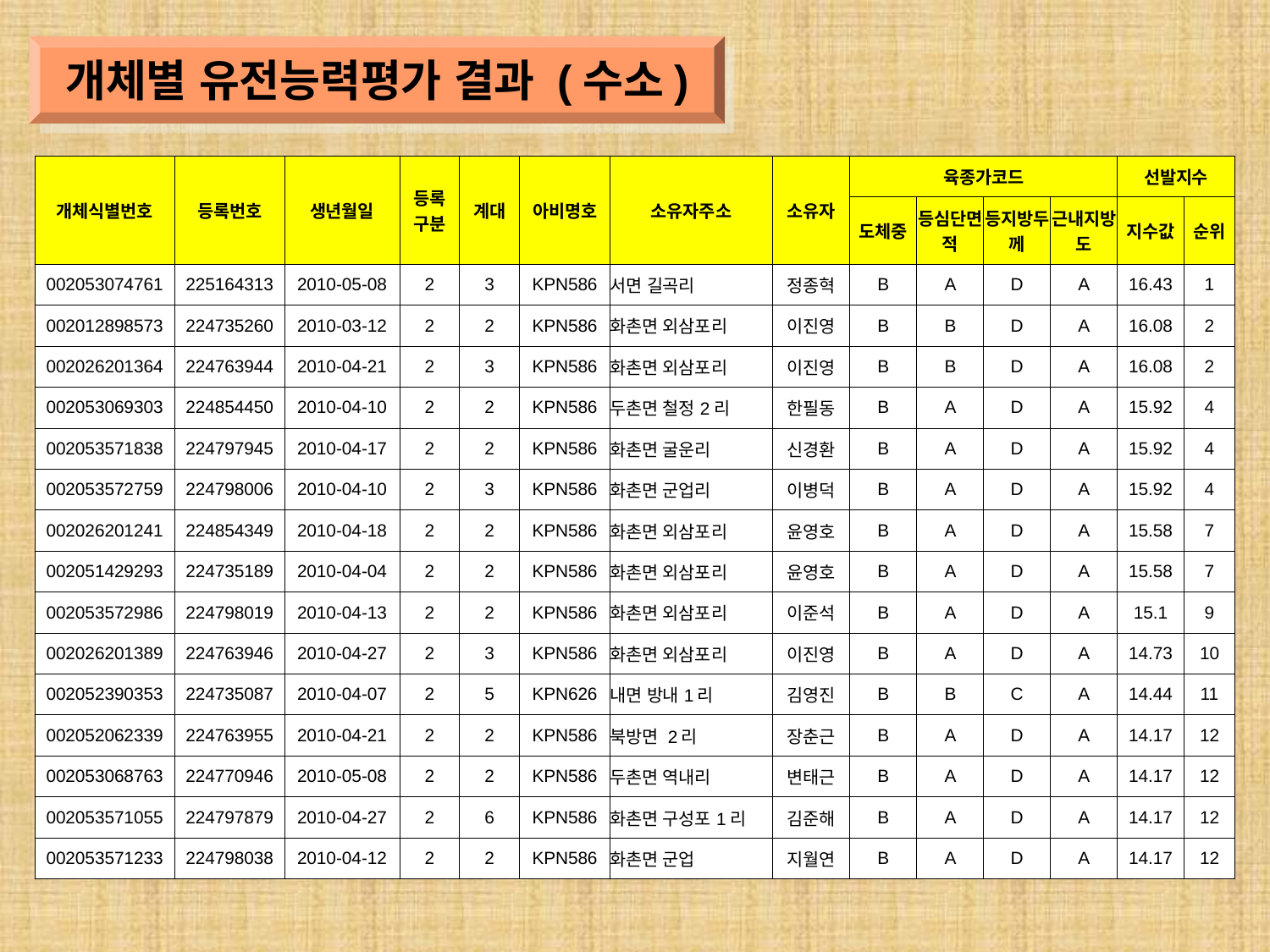

개체별 유전능력평가 결과 (수소)
| 개체식별번호 | 등록번호 | 생년월일 | 등록 구분 | 계대 | 아비명호 | 소유자주소 | 소유자 | 육종가코드 |  |  |  | 선발지수 |  |
| --- | --- | --- | --- | --- | --- | --- | --- | --- | --- | --- | --- | --- | --- |
|  |  |  |  |  |  |  |  | 도체중 | 등심단면적 | 등지방두께 | 근내지방도 | 지수값 | 순위 |
| 002053074761 | 225164313 | 2010-05-08 | 2 | 3 | KPN586 | 서면 길곡리 | 정종혁 | B | A | D | A | 16.43 | 1 |
| 002012898573 | 224735260 | 2010-03-12 | 2 | 2 | KPN586 | 화촌면 외삼포리 | 이진영 | B | B | D | A | 16.08 | 2 |
| 002026201364 | 224763944 | 2010-04-21 | 2 | 3 | KPN586 | 화촌면 외삼포리 | 이진영 | B | B | D | A | 16.08 | 2 |
| 002053069303 | 224854450 | 2010-04-10 | 2 | 2 | KPN586 | 두촌면 철정2리 | 한필동 | B | A | D | A | 15.92 | 4 |
| 002053571838 | 224797945 | 2010-04-17 | 2 | 2 | KPN586 | 화촌면 굴운리 | 신경환 | B | A | D | A | 15.92 | 4 |
| 002053572759 | 224798006 | 2010-04-10 | 2 | 3 | KPN586 | 화촌면 군업리 | 이병덕 | B | A | D | A | 15.92 | 4 |
| 002026201241 | 224854349 | 2010-04-18 | 2 | 2 | KPN586 | 화촌면 외삼포리 | 윤영호 | B | A | D | A | 15.58 | 7 |
| 002051429293 | 224735189 | 2010-04-04 | 2 | 2 | KPN586 | 화촌면 외삼포리 | 윤영호 | B | A | D | A | 15.58 | 7 |
| 002053572986 | 224798019 | 2010-04-13 | 2 | 2 | KPN586 | 화촌면 외삼포리 | 이준석 | B | A | D | A | 15.1 | 9 |
| 002026201389 | 224763946 | 2010-04-27 | 2 | 3 | KPN586 | 화촌면 외삼포리 | 이진영 | B | A | D | A | 14.73 | 10 |
| 002052390353 | 224735087 | 2010-04-07 | 2 | 5 | KPN626 | 내면 방내1리 | 김영진 | B | B | C | A | 14.44 | 11 |
| 002052062339 | 224763955 | 2010-04-21 | 2 | 2 | KPN586 | 북방면 2리 | 장춘근 | B | A | D | A | 14.17 | 12 |
| 002053068763 | 224770946 | 2010-05-08 | 2 | 2 | KPN586 | 두촌면 역내리 | 변태근 | B | A | D | A | 14.17 | 12 |
| 002053571055 | 224797879 | 2010-04-27 | 2 | 6 | KPN586 | 화촌면 구성포1리 | 김준해 | B | A | D | A | 14.17 | 12 |
| 002053571233 | 224798038 | 2010-04-12 | 2 | 2 | KPN586 | 화촌면 군업 | 지월연 | B | A | D | A | 14.17 | 12 |